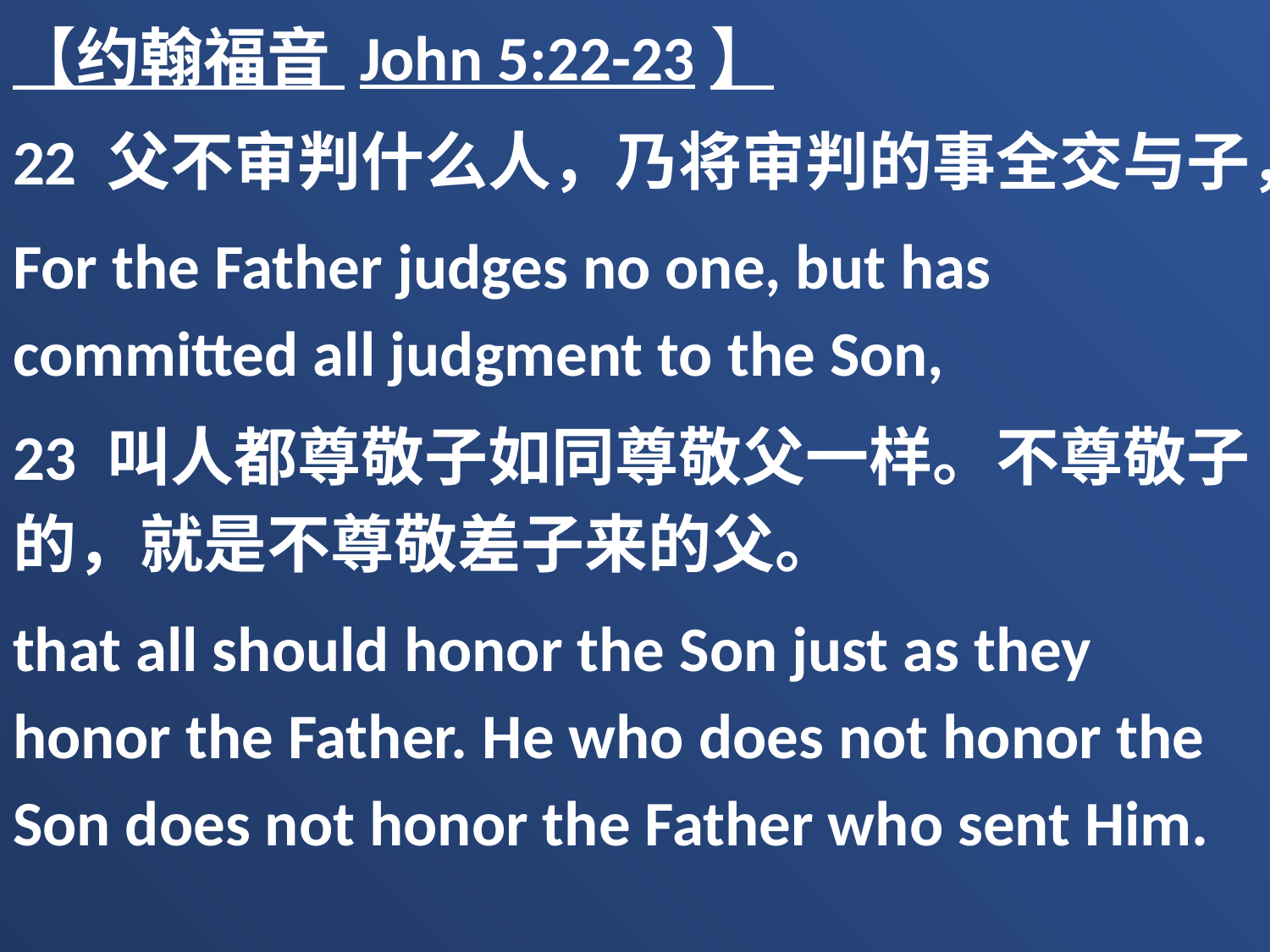

【约翰福音 John 5:22-23】
22 父不审判什么人，乃将审判的事全交与子，
For the Father judges no one, but has committed all judgment to the Son,
23 叫人都尊敬子如同尊敬父一样。不尊敬子的，就是不尊敬差子来的父。
that all should honor the Son just as they honor the Father. He who does not honor the Son does not honor the Father who sent Him.